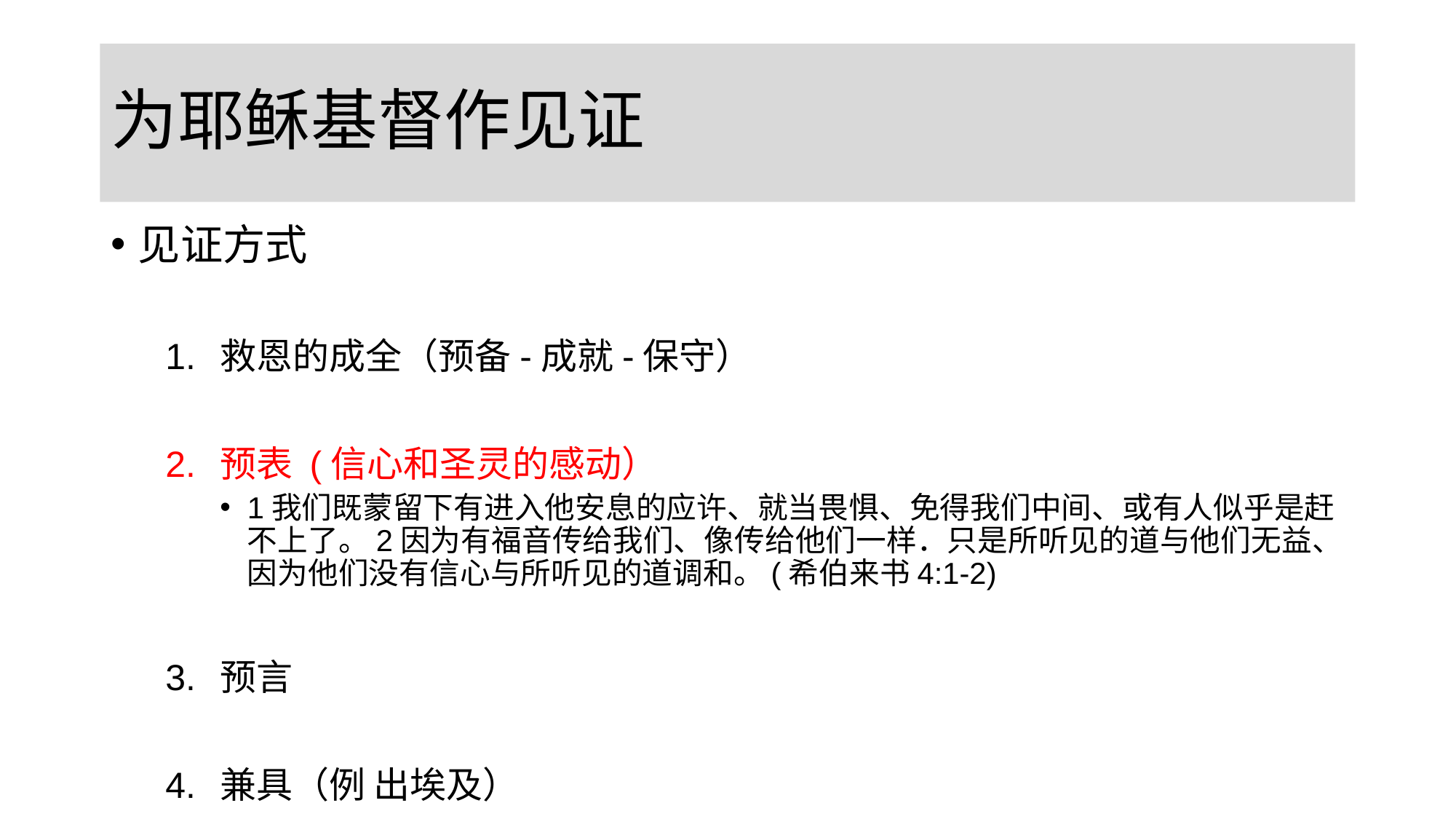

# 为耶稣基督作见证
见证方式

救恩的成全（预备-成就-保守）

预表 (信心和圣灵的感动）
1我们既蒙留下有进入他安息的应许、就当畏惧、免得我们中间、或有人似乎是赶不上了。2因为有福音传给我们、像传给他们一样．只是所听见的道与他们无益、因为他们没有信心与所听见的道调和。(希伯来书4:1-2)

预言

兼具（例 出埃及）